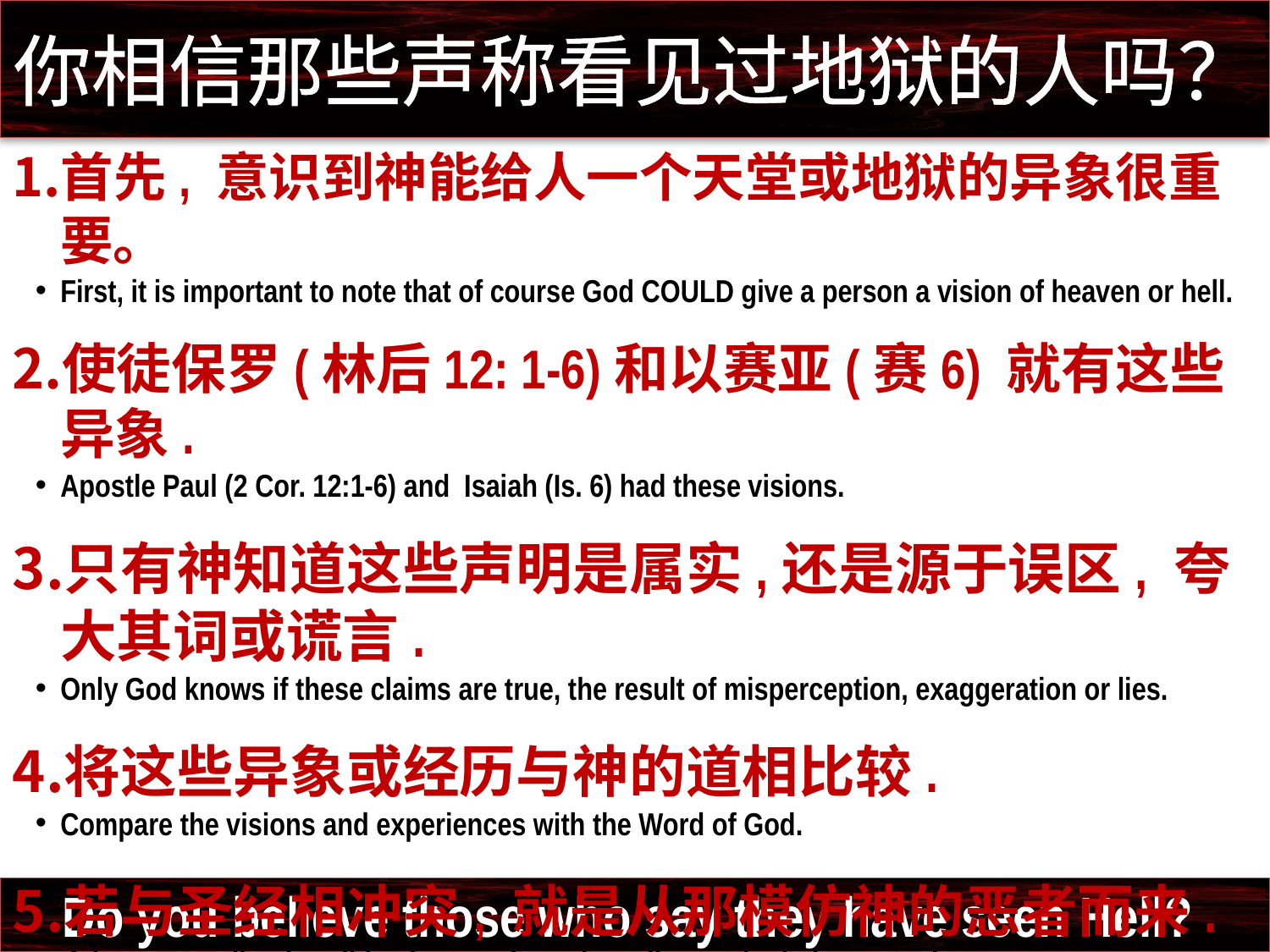

你相信那些声称看见过地狱的人吗？
首先, 意识到神能给人一个天堂或地狱的异象很重要。
First, it is important to note that of course God COULD give a person a vision of heaven or hell.

使徒保罗(林后12: 1-6)和以赛亚(赛6) 就有这些异象.
Apostle Paul (2 Cor. 12:1-6) and  Isaiah (Is. 6) had these visions.

只有神知道这些声明是属实,还是源于误区, 夸大其词或谎言.
Only God knows if these claims are true, the result of misperception, exaggeration or lies.

将这些异象或经历与神的道相比较.
Compare the visions and experiences with the Word of God.

若与圣经相冲突, 就是从那模仿神的恶者而来.
If they contradict the Bible, they are from the evil one who imitates God.

Do you believe those who say they have seen Hell?